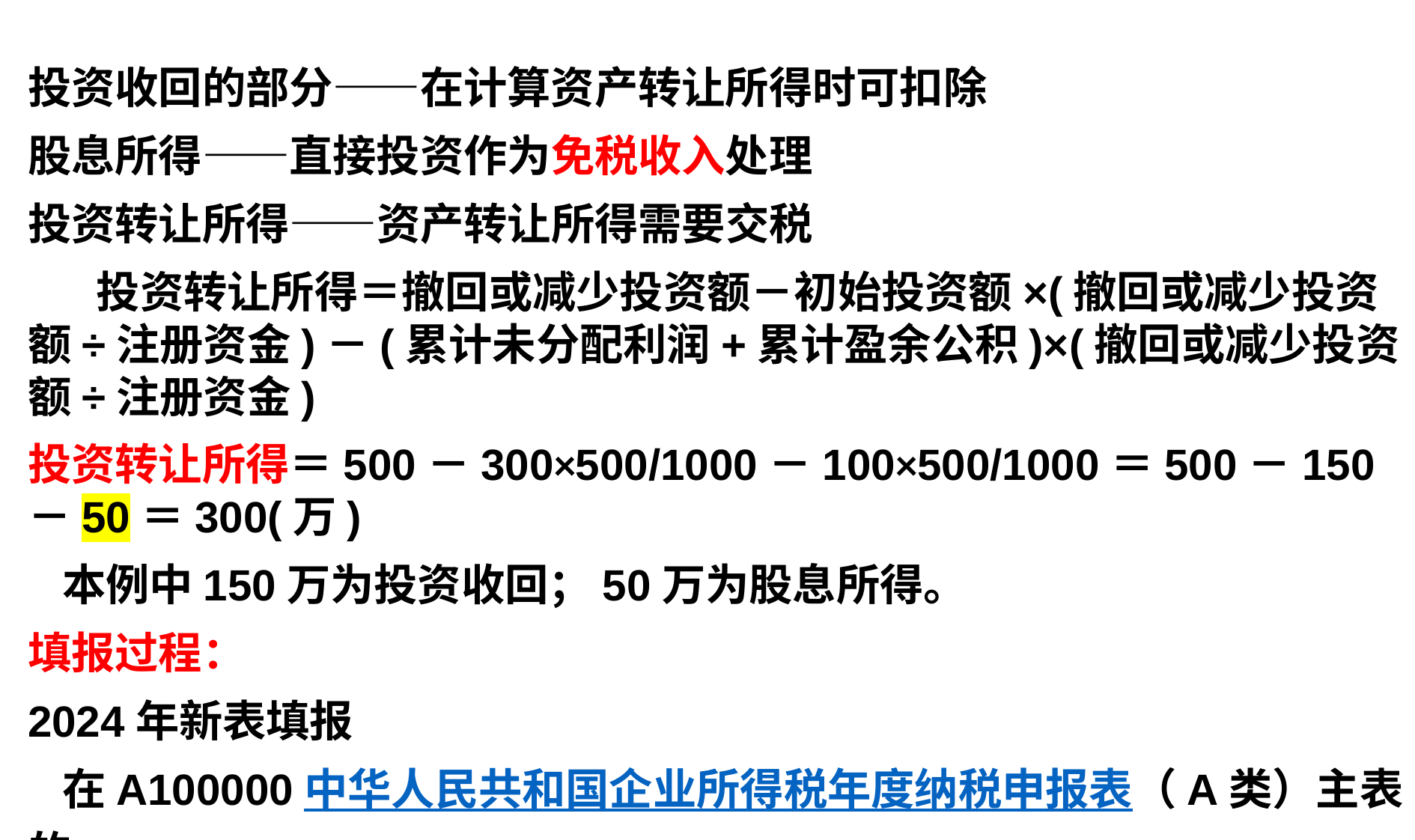

投资收回的部分——在计算资产转让所得时可扣除
股息所得——直接投资作为免税收入处理
投资转让所得——资产转让所得需要交税
投资转让所得＝撤回或减少投资额－初始投资额×(撤回或减少投资额÷注册资金)－(累计未分配利润+累计盈余公积)×(撤回或减少投资额÷注册资金)
投资转让所得＝500－300×500/1000－100×500/1000＝500－150－50＝300(万)
本例中150万为投资收回；50万为股息所得。
填报过程：
2024年新表填报
在A100000中华人民共和国企业所得税年度纳税申报表（A类）主表的